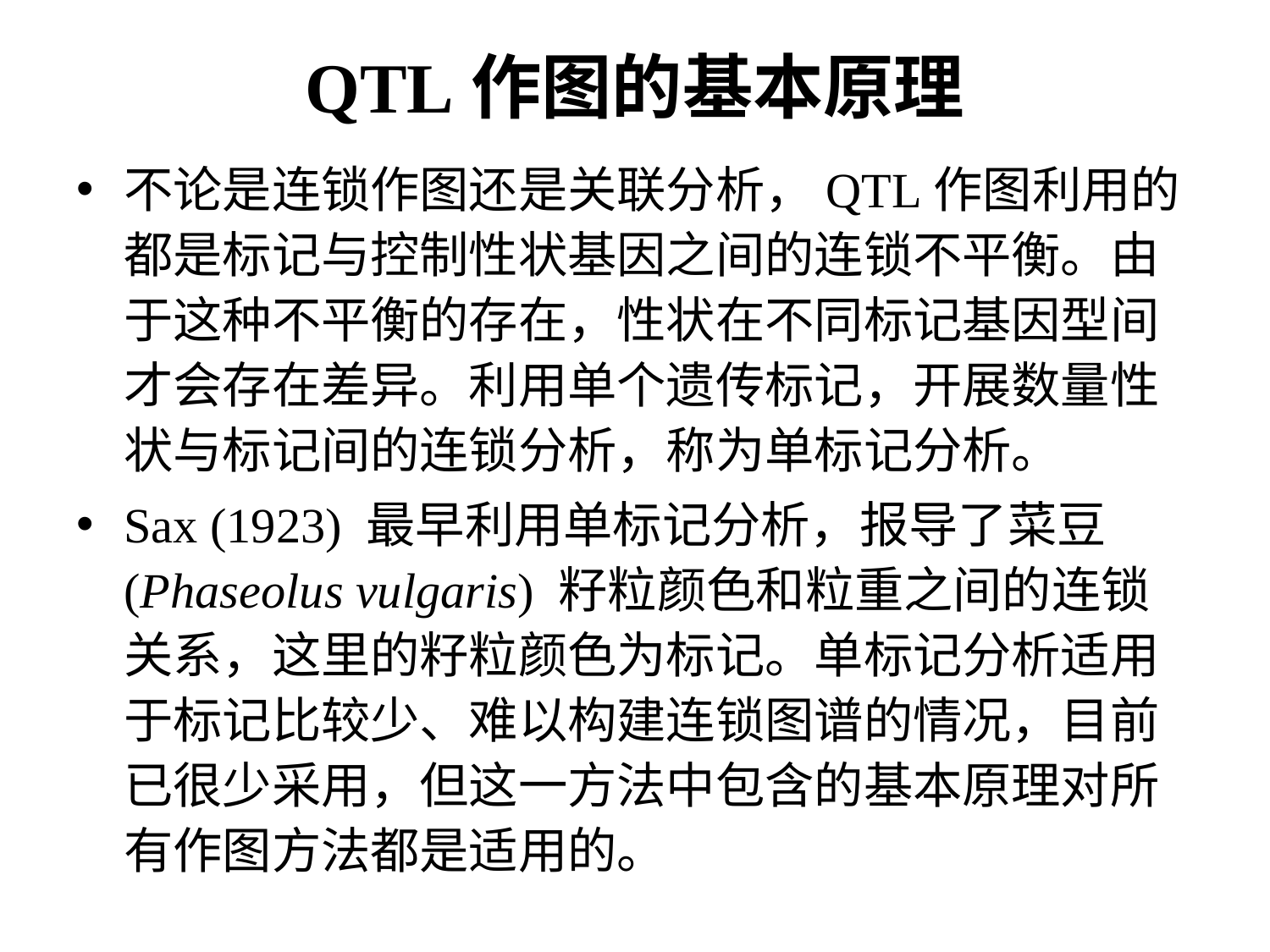

# QTL作图的基本原理
不论是连锁作图还是关联分析，QTL作图利用的都是标记与控制性状基因之间的连锁不平衡。由于这种不平衡的存在，性状在不同标记基因型间才会存在差异。利用单个遗传标记，开展数量性状与标记间的连锁分析，称为单标记分析。
Sax (1923) 最早利用单标记分析，报导了菜豆 (Phaseolus vulgaris) 籽粒颜色和粒重之间的连锁关系，这里的籽粒颜色为标记。单标记分析适用于标记比较少、难以构建连锁图谱的情况，目前已很少采用，但这一方法中包含的基本原理对所有作图方法都是适用的。